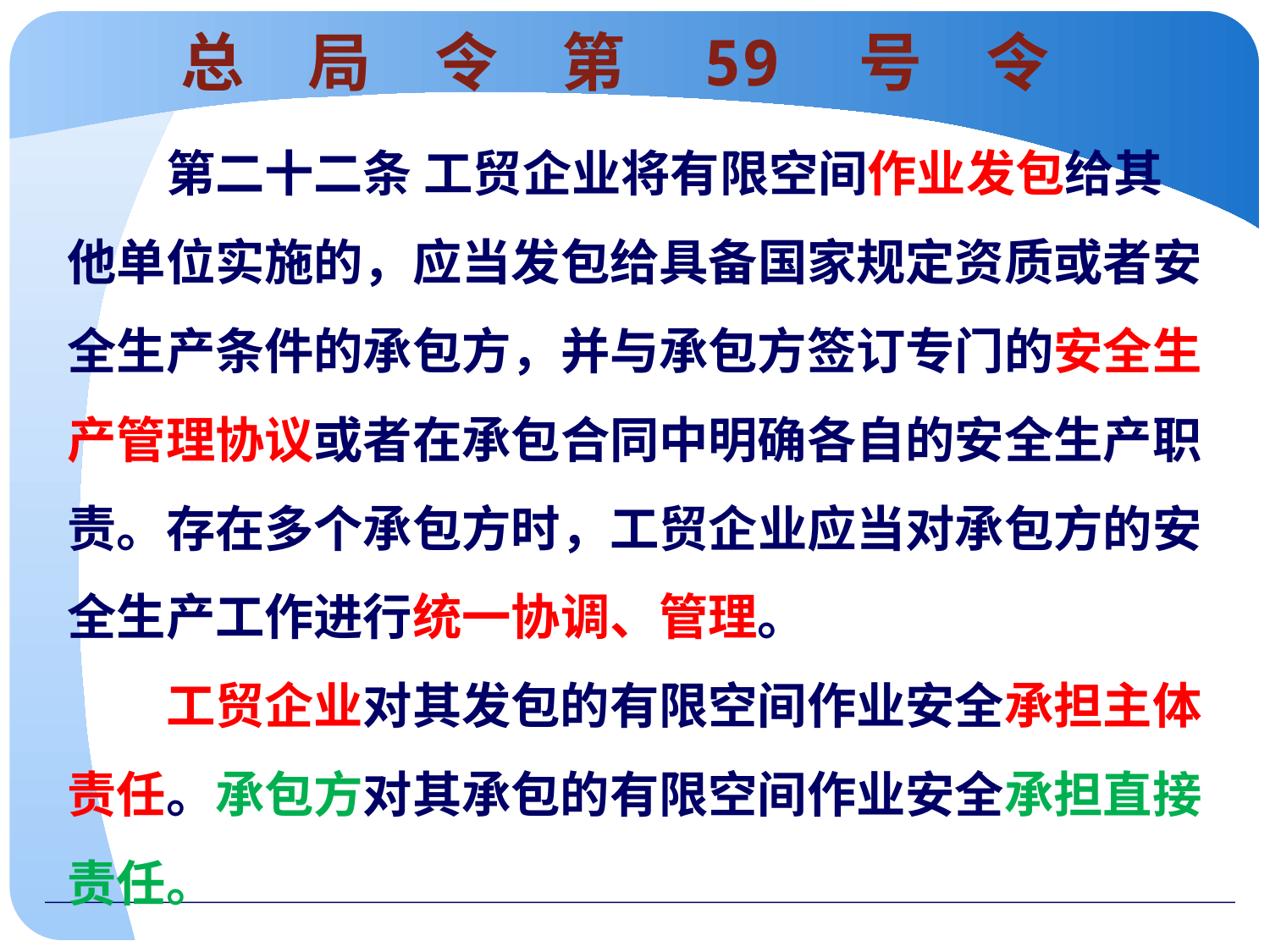

总　局　令　第　59　号　令
　　第二十二条 工贸企业将有限空间作业发包给其他单位实施的，应当发包给具备国家规定资质或者安全生产条件的承包方，并与承包方签订专门的安全生产管理协议或者在承包合同中明确各自的安全生产职责。存在多个承包方时，工贸企业应当对承包方的安全生产工作进行统一协调、管理。
　　工贸企业对其发包的有限空间作业安全承担主体责任。承包方对其承包的有限空间作业安全承担直接责任。

51